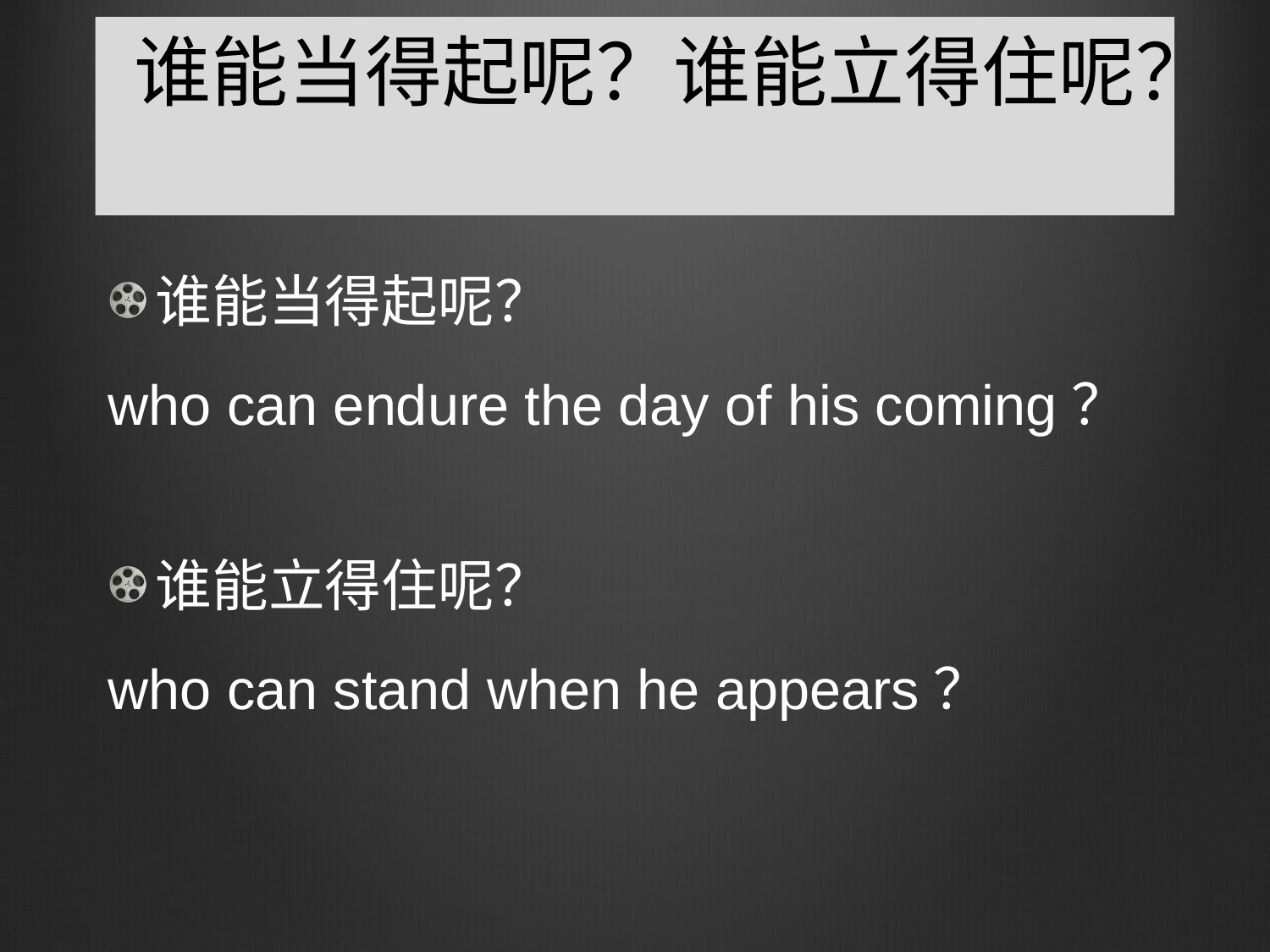

# 谁能当得起呢？谁能立得住呢？
谁能当得起呢？
who can endure the day of his coming？

谁能立得住呢？
who can stand when he appears？